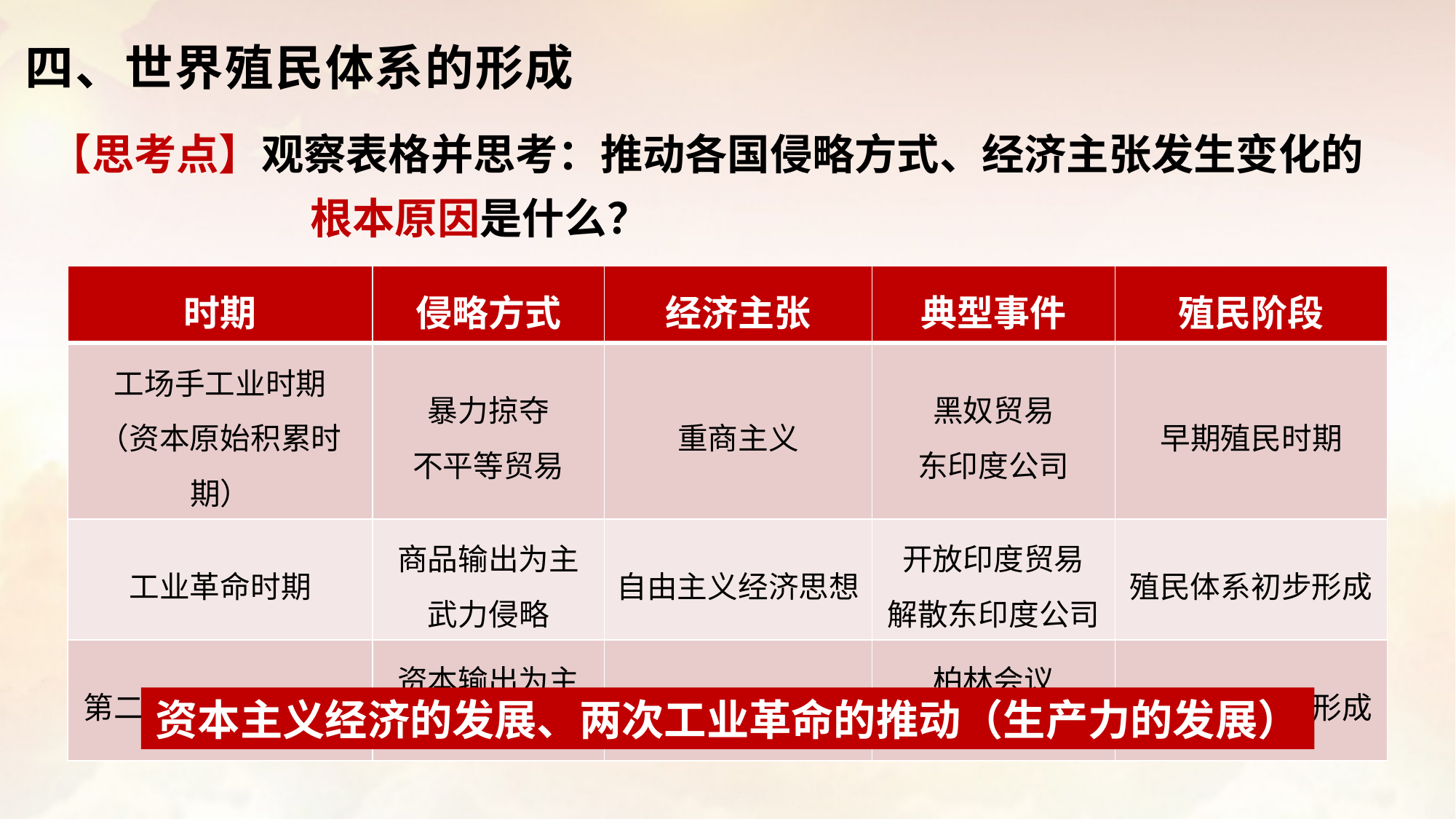

四、世界殖民体系的形成
【思考点】观察表格并思考：推动各国侵略方式、经济主张发生变化的
                          根本原因是什么？
| 时期 | 侵略方式 | 经济主张 | 典型事件 | 殖民阶段 |
| --- | --- | --- | --- | --- |
| 工场手工业时期 （资本原始积累时期） | 暴力掠夺 不平等贸易 | 重商主义 | 黑奴贸易 东印度公司 | 早期殖民时期 |
| 工业革命时期 | 商品输出为主 武力侵略 | 自由主义经济思想 | 开放印度贸易 解散东印度公司 | 殖民体系初步形成 |
| 第二次工业革命时期 | 资本输出为主 瓜分狂潮 | 垄断 | 柏林会议 瓜分中国 | 殖民体系最终形成 |
资本主义经济的发展、两次工业革命的推动（生产力的发展）